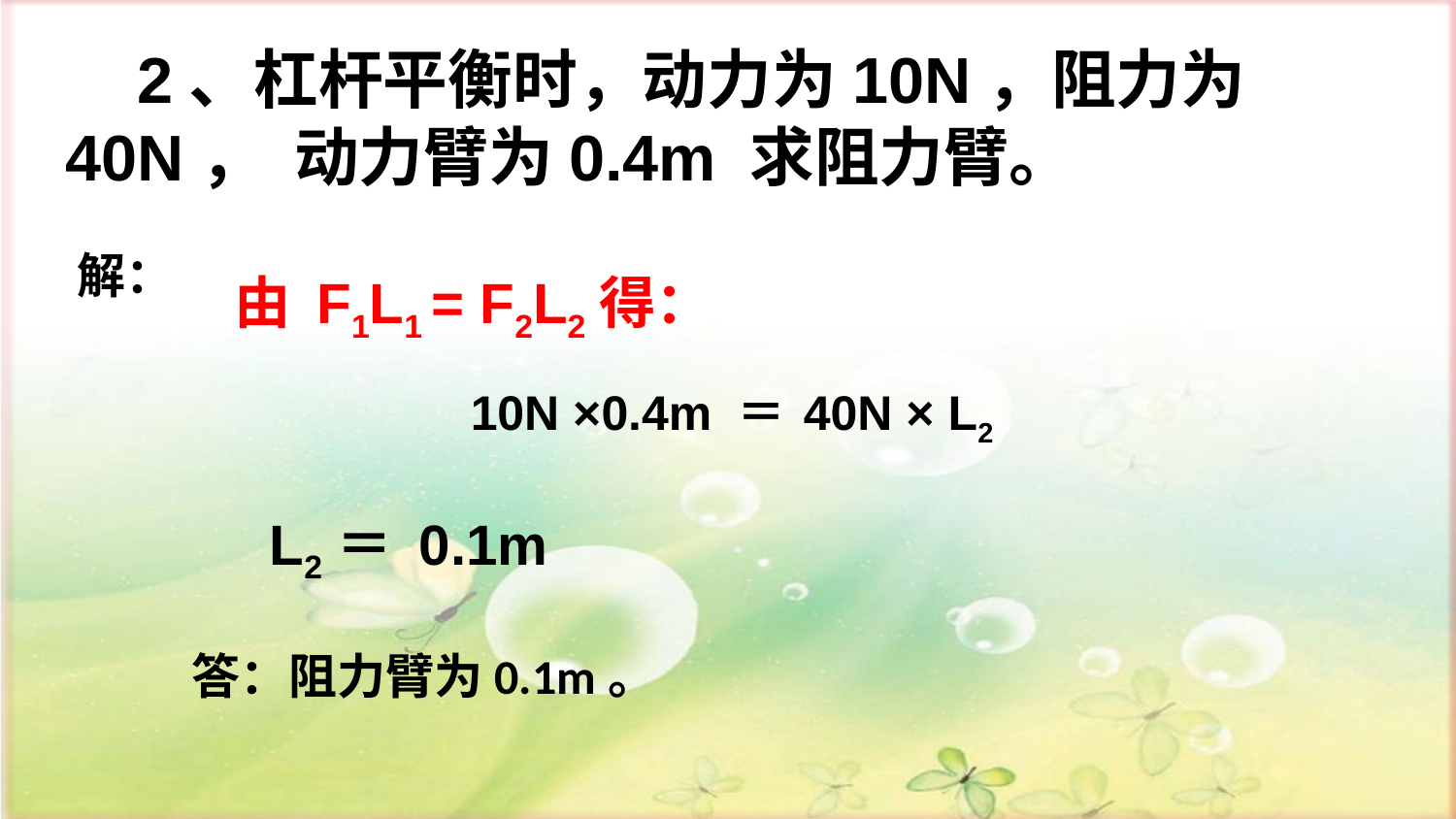

2、杠杆平衡时，动力为10N，阻力为40N，  动力臂为0.4m 求阻力臂。
解：
由 F1L1 = F2L2得：
10N ×0.4m ＝ 40N × L2
L2＝ 0.1m
答：阻力臂为0.1m。